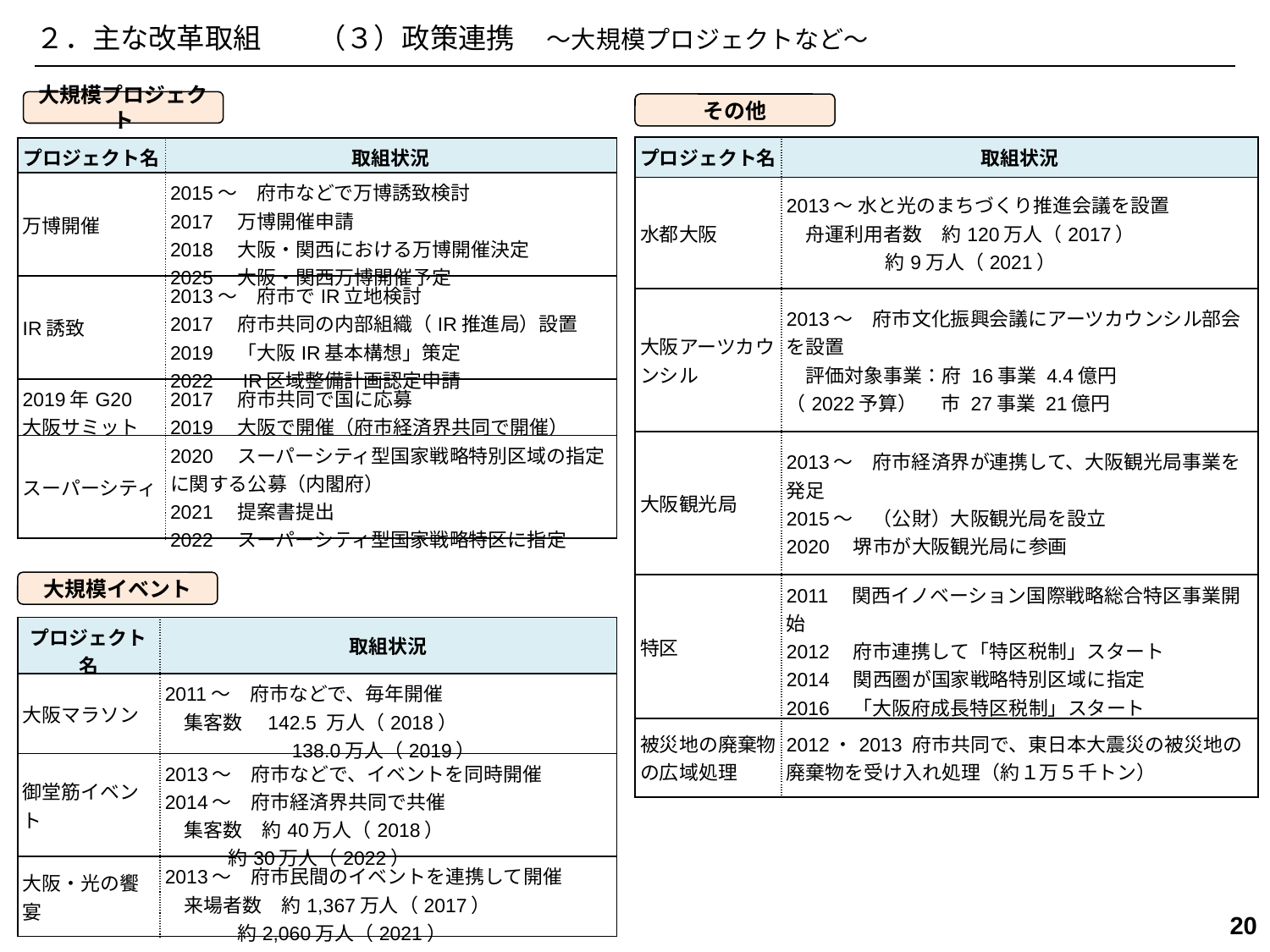

２．主な改革取組　　（３）政策連携　～大規模プロジェクトなど～
大規模プロジェクト
その他
| プロジェクト名 | 取組状況 |
| --- | --- |
| 水都大阪 | 2013～ 水と光のまちづくり推進会議を設置 　舟運利用者数　約120万人（2017） 約9万人（2021） |
| 大阪アーツカウンシル | 2013～　府市文化振興会議にアーツカウンシル部会を設置 　評価対象事業：府 16事業 4.4億円 （2022予算）　 市 27事業 21億円 |
| 大阪観光局 | 2013～　府市経済界が連携して、大阪観光局事業を発足 2015～　（公財）大阪観光局を設立 2020　堺市が大阪観光局に参画 |
| 特区 | 2011　関西イノベーション国際戦略総合特区事業開始 2012　府市連携して「特区税制」スタート 2014　関西圏が国家戦略特別区域に指定 2016　「大阪府成長特区税制」スタート |
| 被災地の廃棄物の広域処理 | 2012・2013 府市共同で、東日本大震災の被災地の廃棄物を受け入れ処理（約１万５千トン） |
| プロジェクト名 | 取組状況 |
| --- | --- |
| 万博開催 | 2015～　府市などで万博誘致検討 2017　万博開催申請 2018　大阪・関西における万博開催決定 2025　大阪・関西万博開催予定 |
| IR誘致 | 2013～　府市でIR立地検討 2017　府市共同の内部組織（IR推進局）設置 2019　「大阪IR基本構想」策定 2022　IR区域整備計画認定申請 |
| 2019年G20 大阪サミット | 2017　府市共同で国に応募 2019　大阪で開催（府市経済界共同で開催） |
| スーパーシティ | 2020　スーパーシティ型国家戦略特別区域の指定に関する公募（内閣府） 2021　提案書提出 2022　スーパーシティ型国家戦略特区に指定 |
大規模イベント
| プロジェクト名 | 取組状況 |
| --- | --- |
| 大阪マラソン | 2011～　府市などで、毎年開催 　集客数　142.5 万人（2018） 　　　　　　 138.0万人（2019） |
| 御堂筋イベント | 2013～　府市などで、イベントを同時開催 2014～　府市経済界共同で共催 　集客数　約40万人（2018） 約30万人（2022） |
| 大阪・光の饗宴 | 2013～　府市民間のイベントを連携して開催 　来場者数　約1,367万人（2017） 約2,060万人（2021） |
20